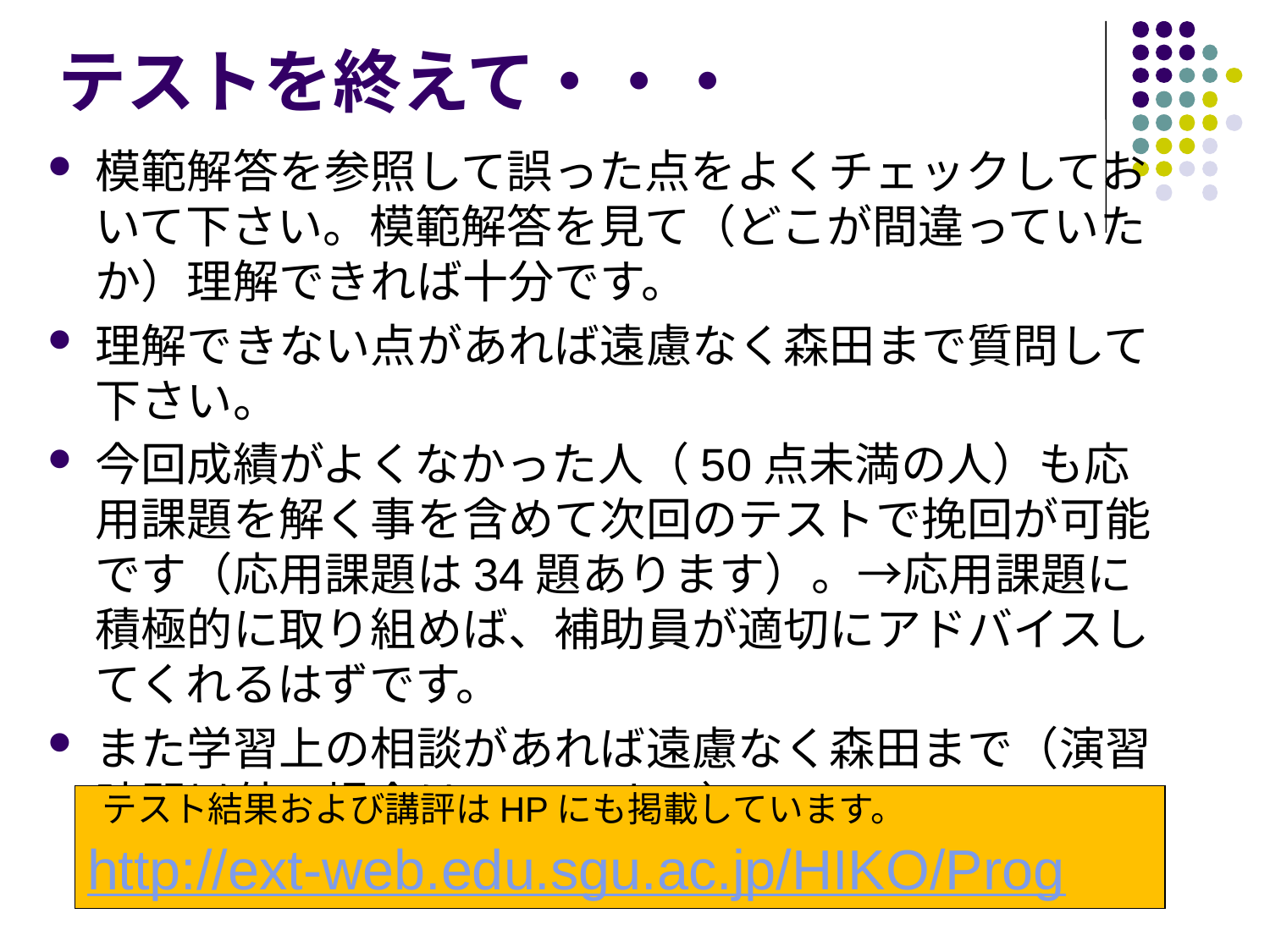

# テストを終えて・・・
模範解答を参照して誤った点をよくチェックしておいて下さい。模範解答を見て（どこが間違っていたか）理解できれば十分です。
理解できない点があれば遠慮なく森田まで質問して下さい。
今回成績がよくなかった人（50点未満の人）も応用課題を解く事を含めて次回のテストで挽回が可能です（応用課題は34題あります）。→応用課題に積極的に取り組めば、補助員が適切にアドバイスしてくれるはずです。
また学習上の相談があれば遠慮なく森田まで（演習時間以外の場合はC-514まで）。
 テスト結果および講評はHPにも掲載しています。
http://ext-web.edu.sgu.ac.jp/HIKO/Prog